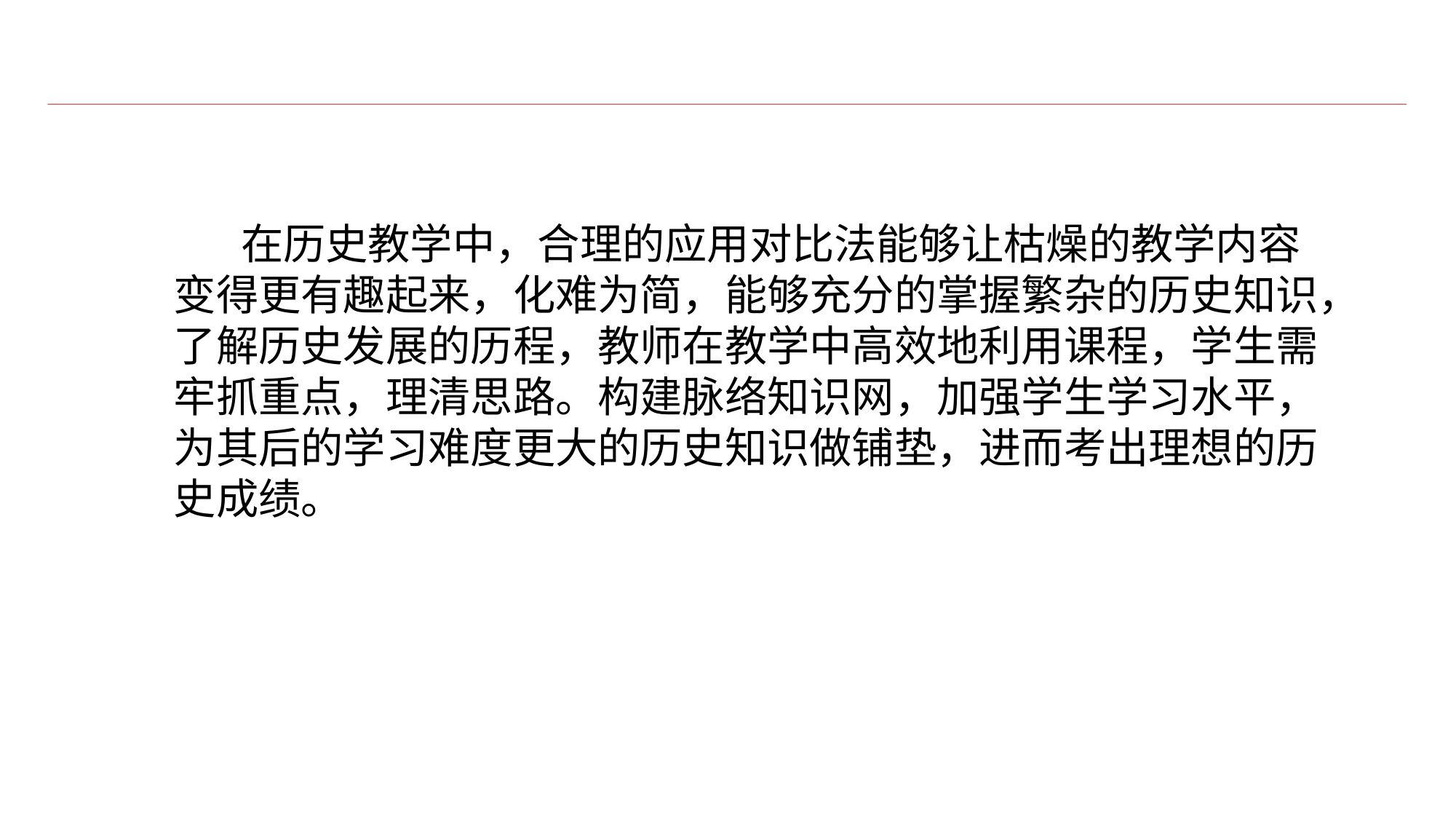

在历史教学中，合理的应用对比法能够让枯燥的教学内容变得更有趣起来，化难为简，能够充分的掌握繁杂的历史知识，了解历史发展的历程，教师在教学中高效地利用课程，学生需牢抓重点，理清思路。构建脉络知识网，加强学生学习水平，为其后的学习难度更大的历史知识做铺垫，进而考出理想的历史成绩。